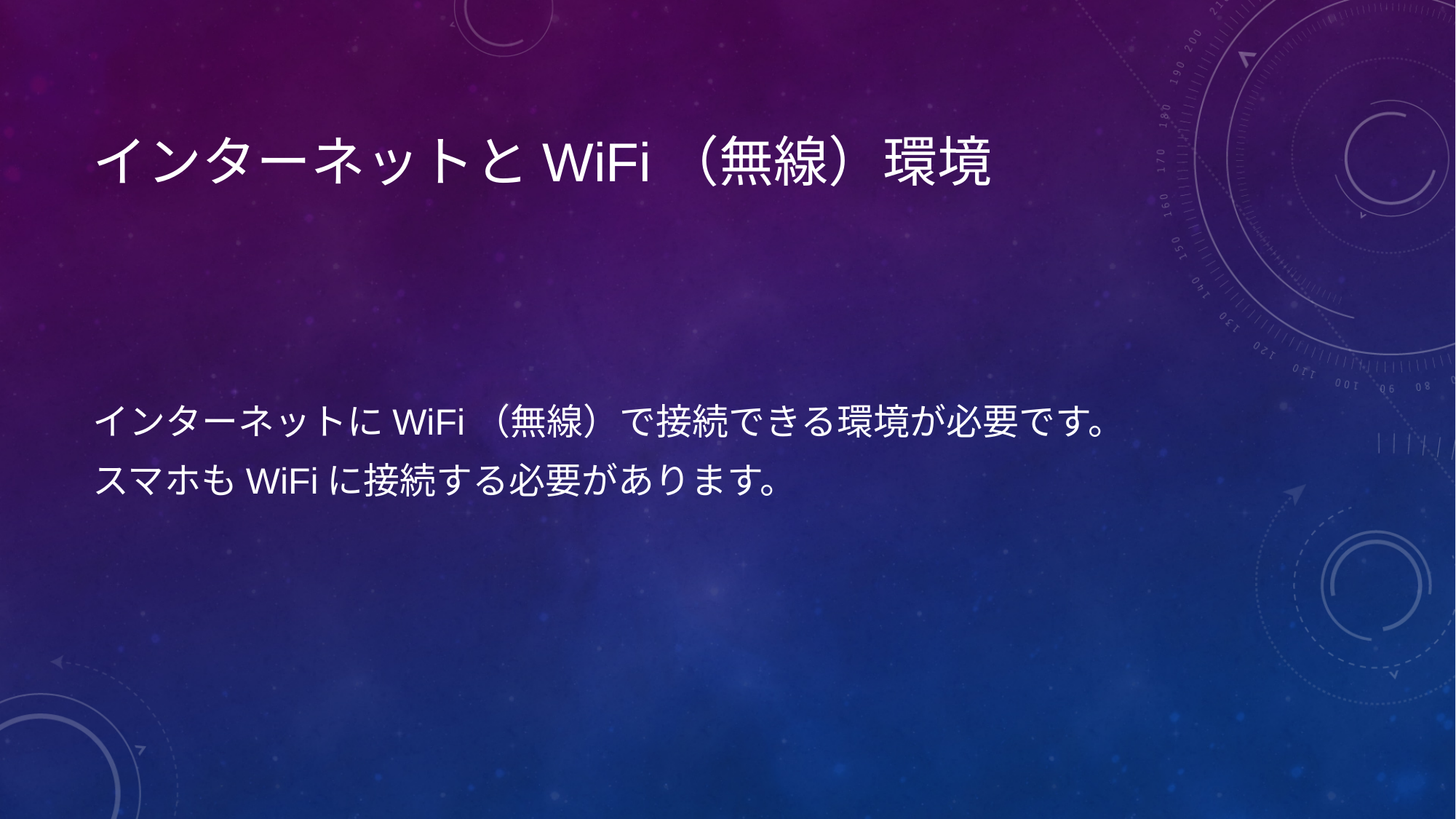

# インターネットとWiFi（無線）環境
インターネットにWiFi（無線）で接続できる環境が必要です。
スマホもWiFiに接続する必要があります。